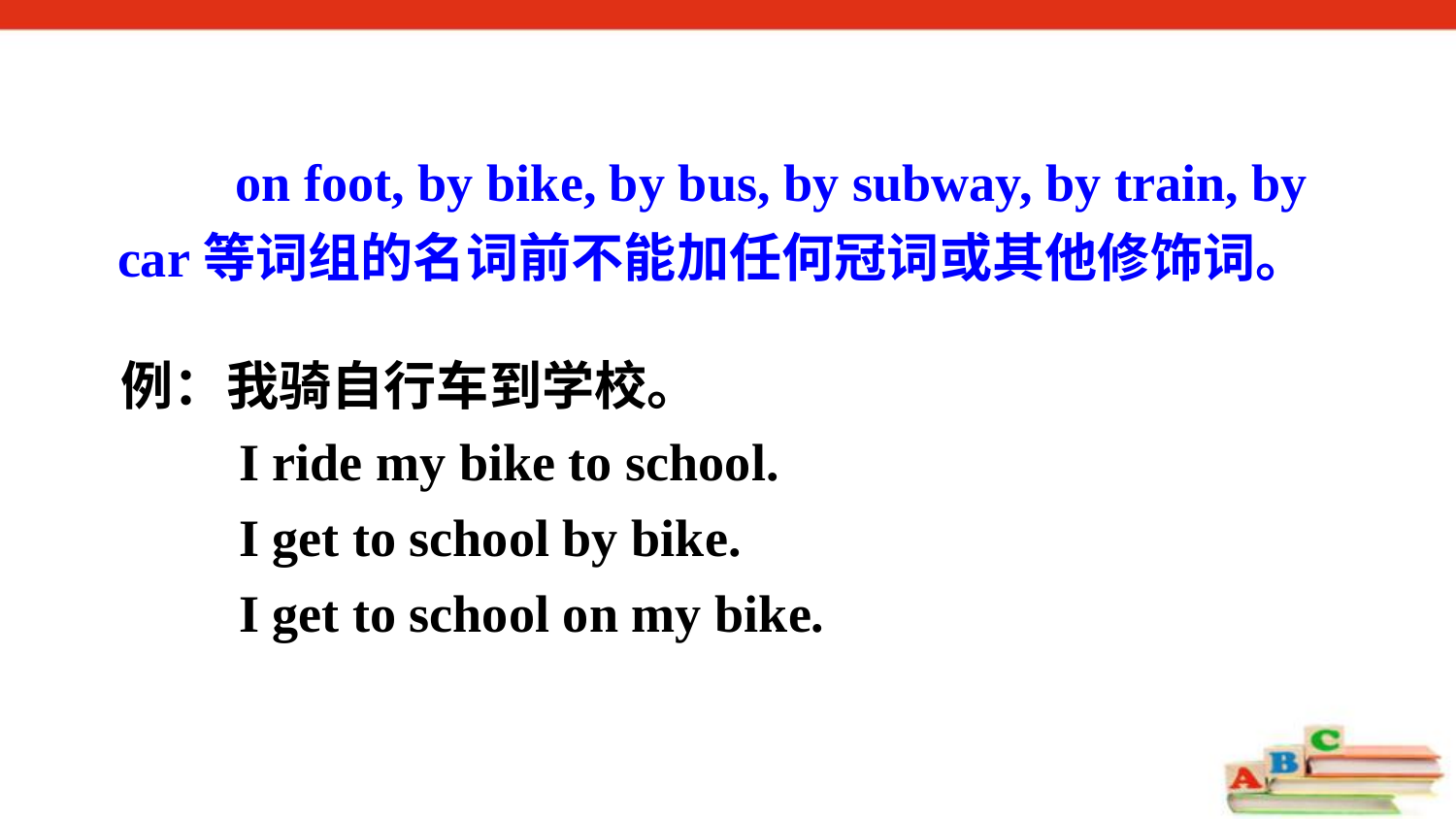

on foot, by bike, by bus, by subway, by train, by car等词组的名词前不能加任何冠词或其他修饰词。
例：我骑自行车到学校。
         I ride my bike to school.
         I get to school by bike.
         I get to school on my bike.